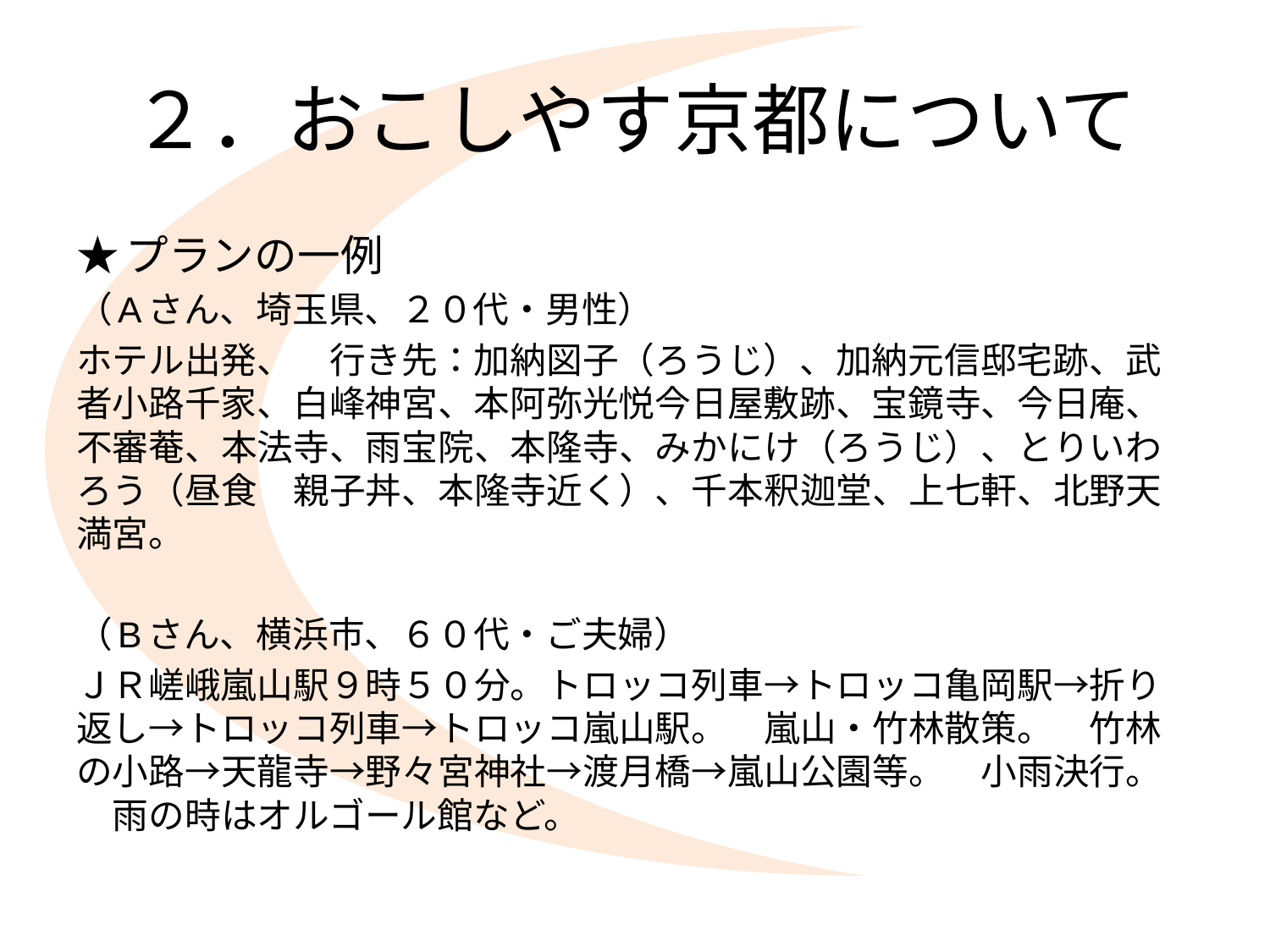

# ２．おこしやす京都について
★プランの一例
（Aさん、埼玉県、２０代・男性）
ホテル出発、　行き先：加納図子（ろうじ）、加納元信邸宅跡、武者小路千家、白峰神宮、本阿弥光悦今日屋敷跡、宝鏡寺、今日庵、不審菴、本法寺、雨宝院、本隆寺、みかにけ（ろうじ）、とりいわろう（昼食　親子丼、本隆寺近く）、千本釈迦堂、上七軒、北野天満宮。

（Bさん、横浜市、６０代・ご夫婦）
ＪＲ嵯峨嵐山駅９時５０分。トロッコ列車→トロッコ亀岡駅→折り返し→トロッコ列車→トロッコ嵐山駅。　嵐山・竹林散策。　竹林の小路→天龍寺→野々宮神社→渡月橋→嵐山公園等。　小雨決行。　雨の時はオルゴール館など。